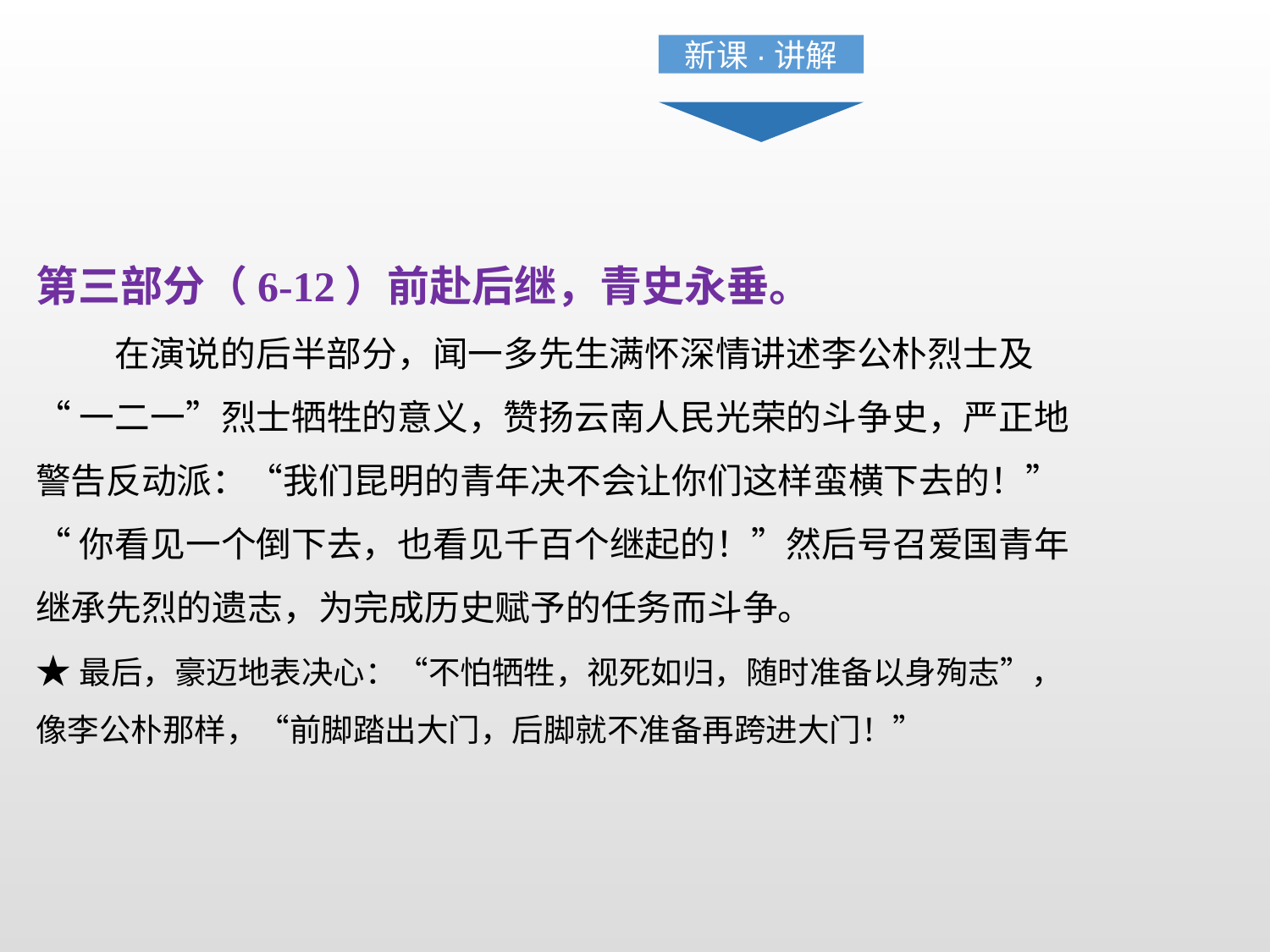

新课·讲解

第三部分（6-12）前赴后继，青史永垂。
         在演说的后半部分，闻一多先生满怀深情讲述李公朴烈士及
“一二一”烈士牺牲的意义，赞扬云南人民光荣的斗争史，严正地警告反动派：“我们昆明的青年决不会让你们这样蛮横下去的！”
“你看见一个倒下去，也看见千百个继起的！”然后号召爱国青年继承先烈的遗志，为完成历史赋予的任务而斗争。
★最后，豪迈地表决心：“不怕牺牲，视死如归，随时准备以身殉志”，像李公朴那样，“前脚踏出大门，后脚就不准备再跨进大门！”